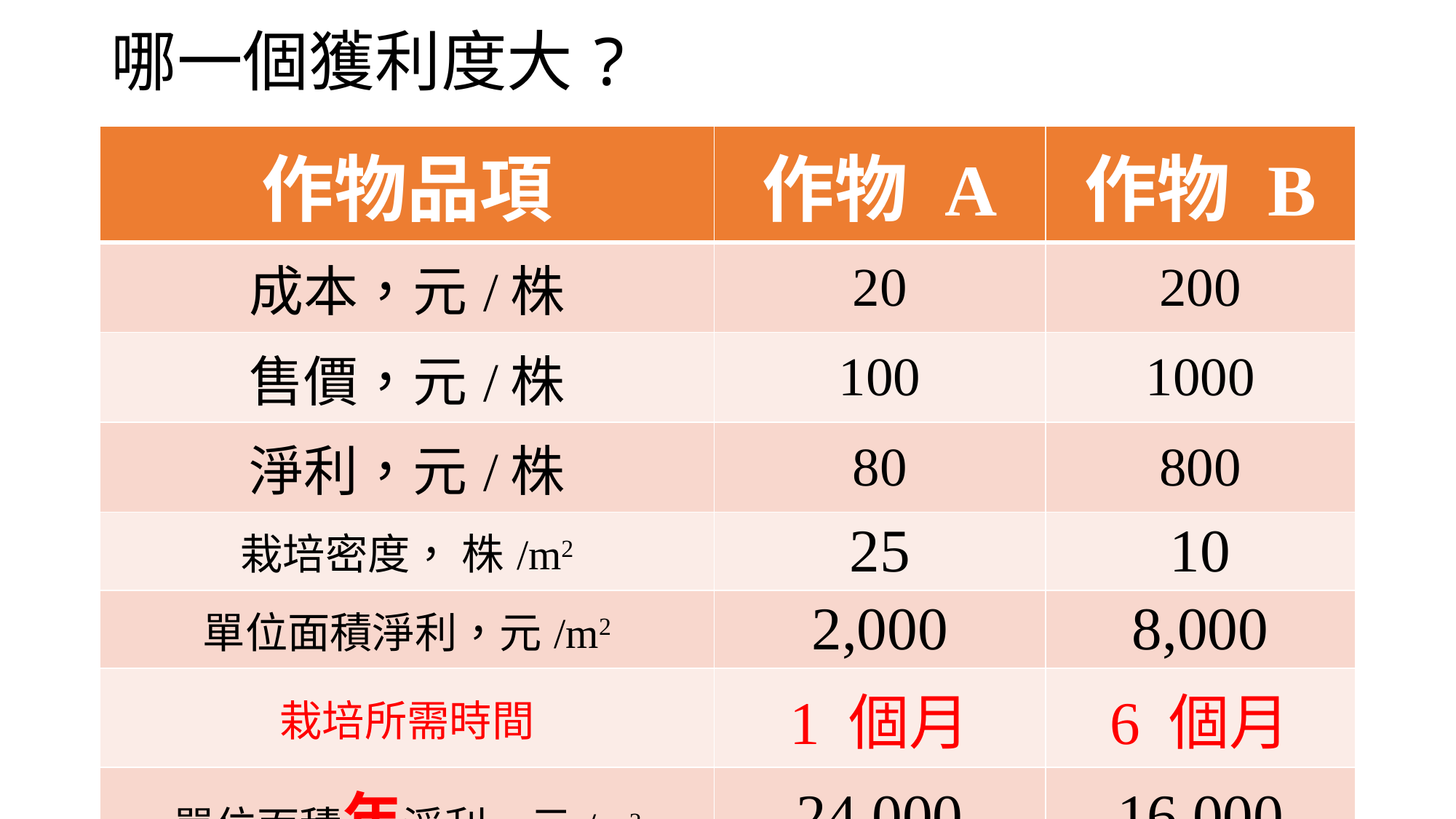

# 哪一個獲利度大?
| 作物品項 | 作物 A | 作物 B |
| --- | --- | --- |
| 成本，元/株 | 20 | 200 |
| 售價，元/株 | 100 | 1000 |
| 淨利，元/株 | 80 | 800 |
| 栽培密度， 株/m2 | 25 | 10 |
| 單位面積淨利，元/m2 | 2,000 | 8,000 |
| 栽培所需時間 | 1 個月 | 6 個月 |
| 單位面積年淨利，元/m2 | 24,000 | 16,000 |